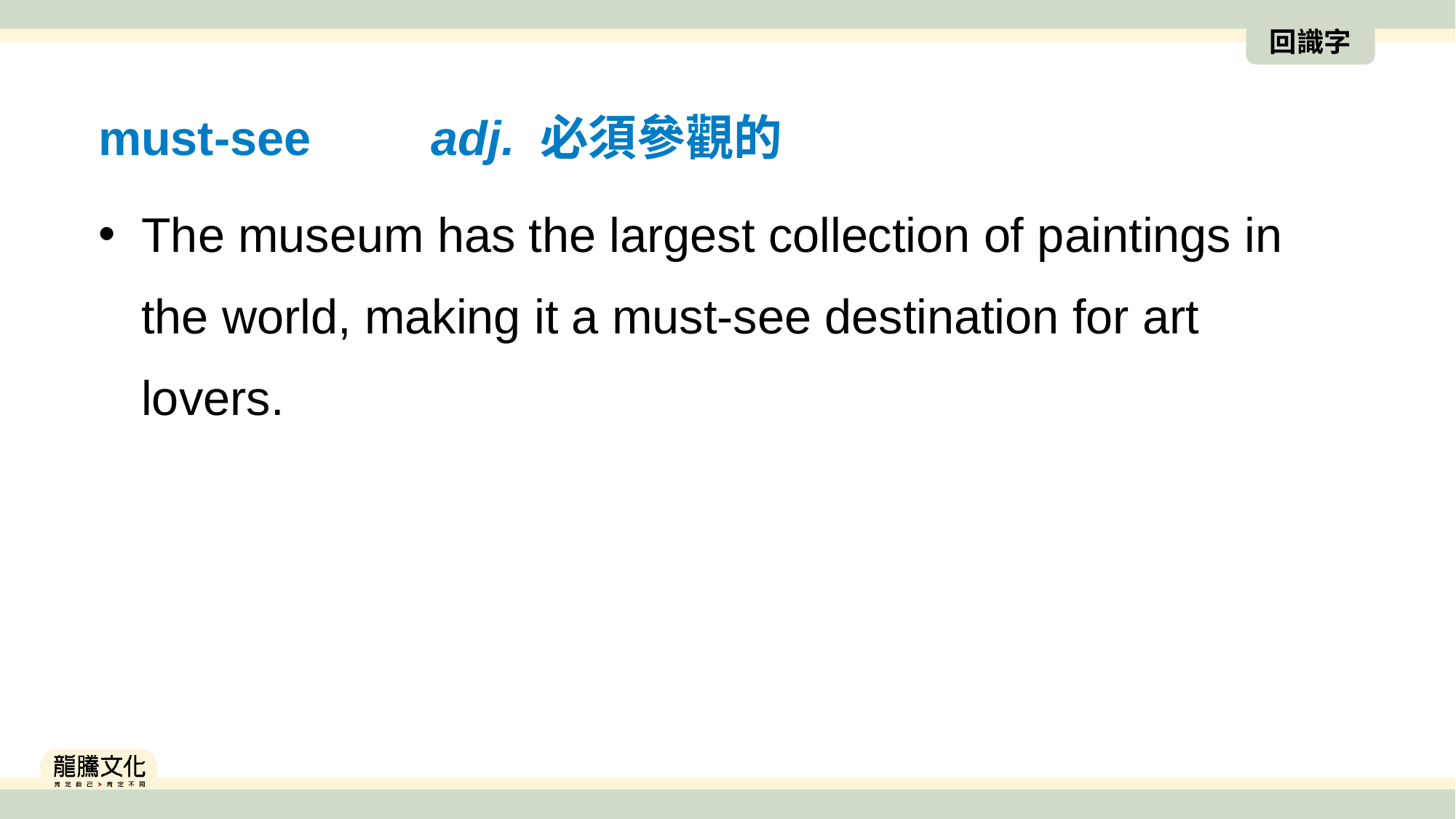

回識字
must-see　　adj. 必須參觀的
The museum has the largest collection of paintings in the world, making it a must-see destination for art lovers.